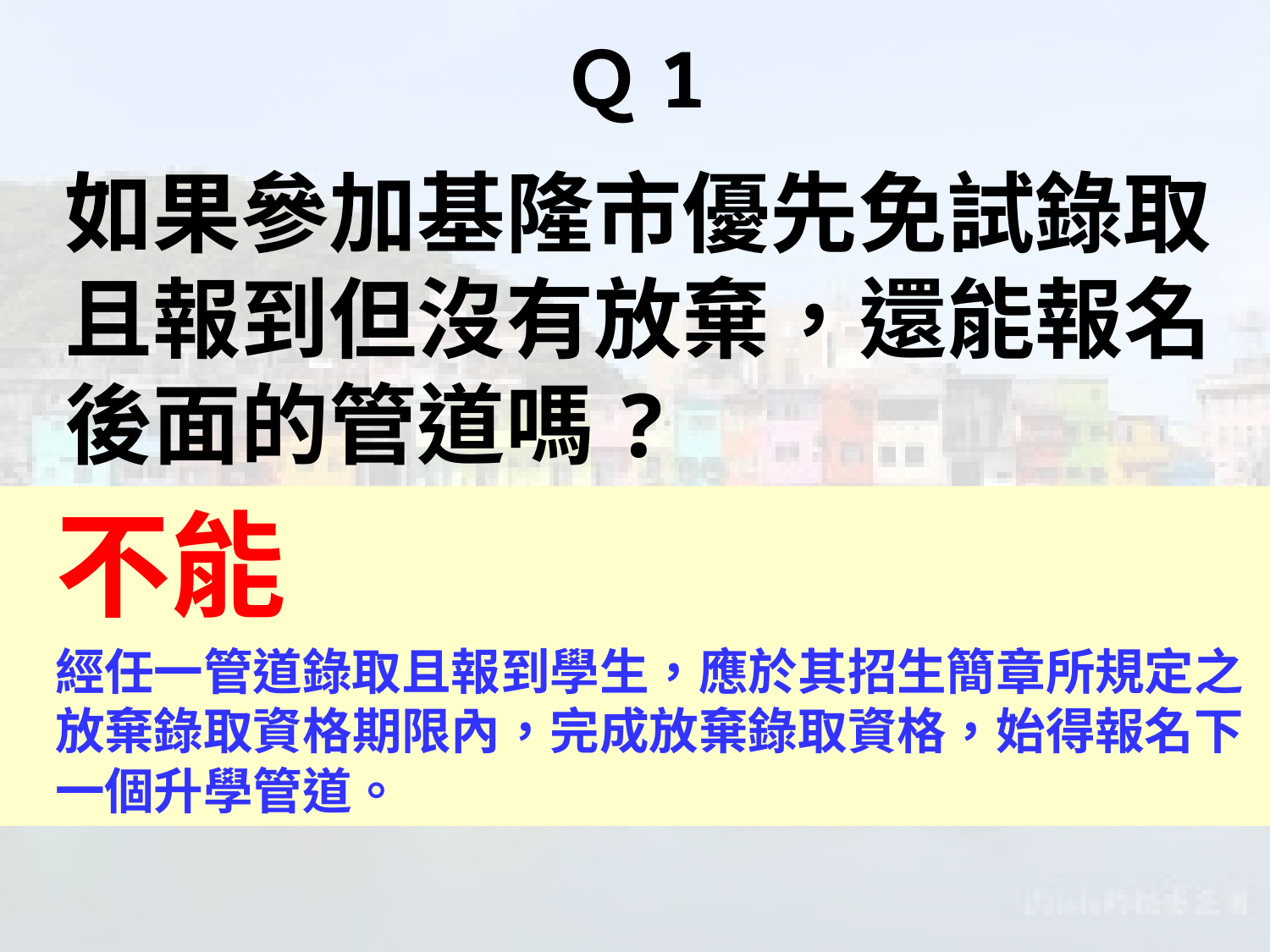

# Ｑ1
如果參加基隆市優先免試錄取且報到但沒有放棄，還能報名後面的管道嗎?
不能
經任一管道錄取且報到學生，應於其招生簡章所規定之放棄錄取資格期限內，完成放棄錄取資格，始得報名下一個升學管道。